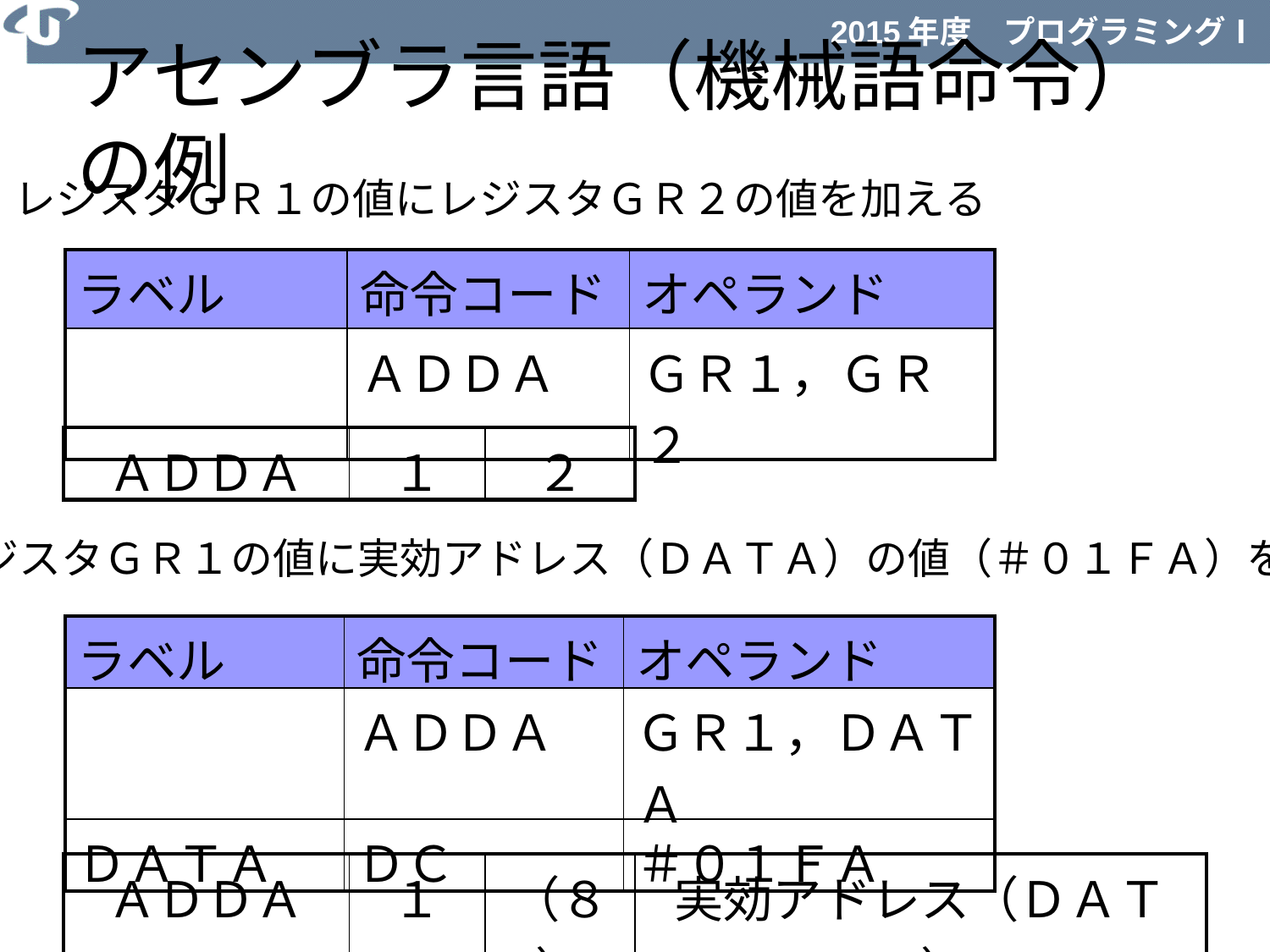

アセンブラ言語（機械語命令）の例
■レジスタＧＲ１の値にレジスタＧＲ２の値を加える
| ラベル | 命令コード | オペランド |
| --- | --- | --- |
|  | ＡＤＤＡ | ＧＲ１，ＧＲ２ |
| ＡＤＤＡ | １ | ２ |
| --- | --- | --- |
■レジスタＧＲ１の値に実効アドレス（ＤＡＴＡ）の値（＃０１ＦＡ）を加える
| ラベル | 命令コード | オペランド |
| --- | --- | --- |
|  | ＡＤＤＡ | ＧＲ１，ＤＡＴＡ |
| ＤＡＴＡ | ＤＣ | ＃０１ＦＡ |
| ＡＤＤＡ | １ | （８） | 実効アドレス（ＤＡＴＡ） |
| --- | --- | --- | --- |